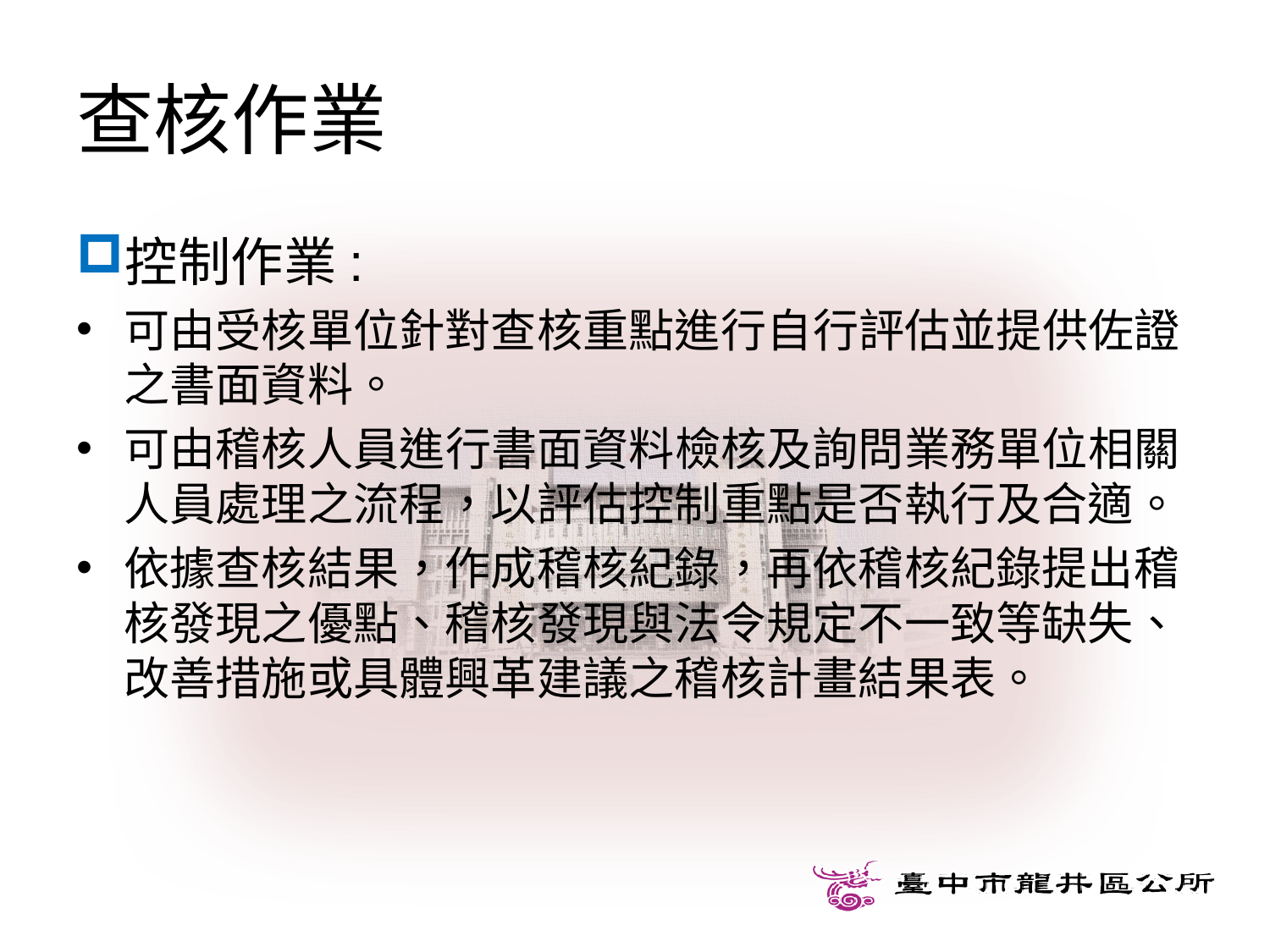

# 查核作業
控制作業:
可由受核單位針對查核重點進行自行評估並提供佐證之書面資料。
可由稽核人員進行書面資料檢核及詢問業務單位相關人員處理之流程，以評估控制重點是否執行及合適。
依據查核結果，作成稽核紀錄，再依稽核紀錄提出稽核發現之優點、稽核發現與法令規定不一致等缺失、改善措施或具體興革建議之稽核計畫結果表。